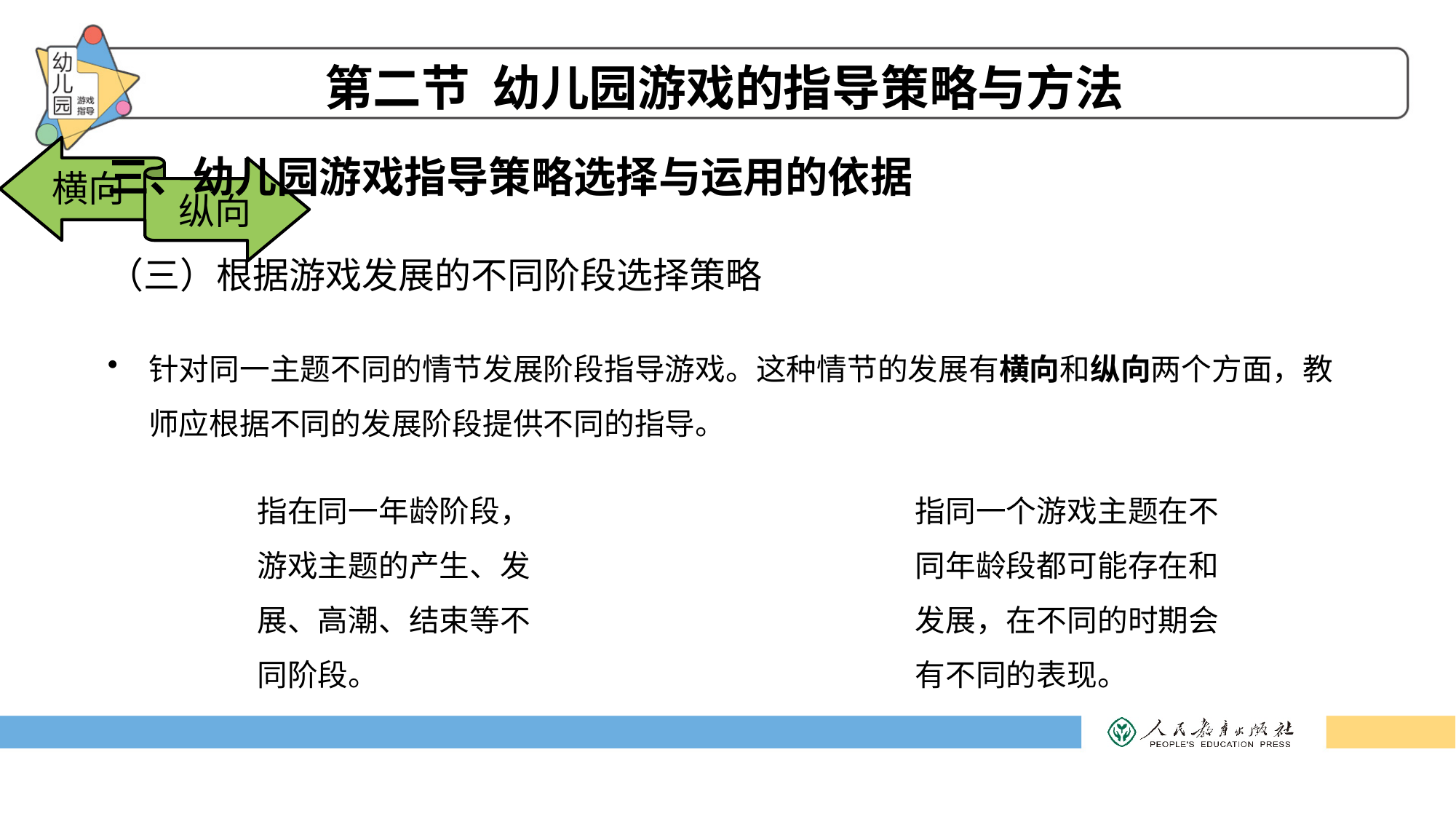

第二节  幼儿园游戏的指导策略与方法
三、幼儿园游戏指导策略选择与运用的依据

（三）根据游戏发展的不同阶段选择策略

针对同一主题不同的情节发展阶段指导游戏。这种情节的发展有横向和纵向两个方面，教师应根据不同的发展阶段提供不同的指导。

横向
纵向
指在同一年龄阶段，游戏主题的产生、发展、高潮、结束等不同阶段。
指同一个游戏主题在不同年龄段都可能存在和发展，在不同的时期会有不同的表现。